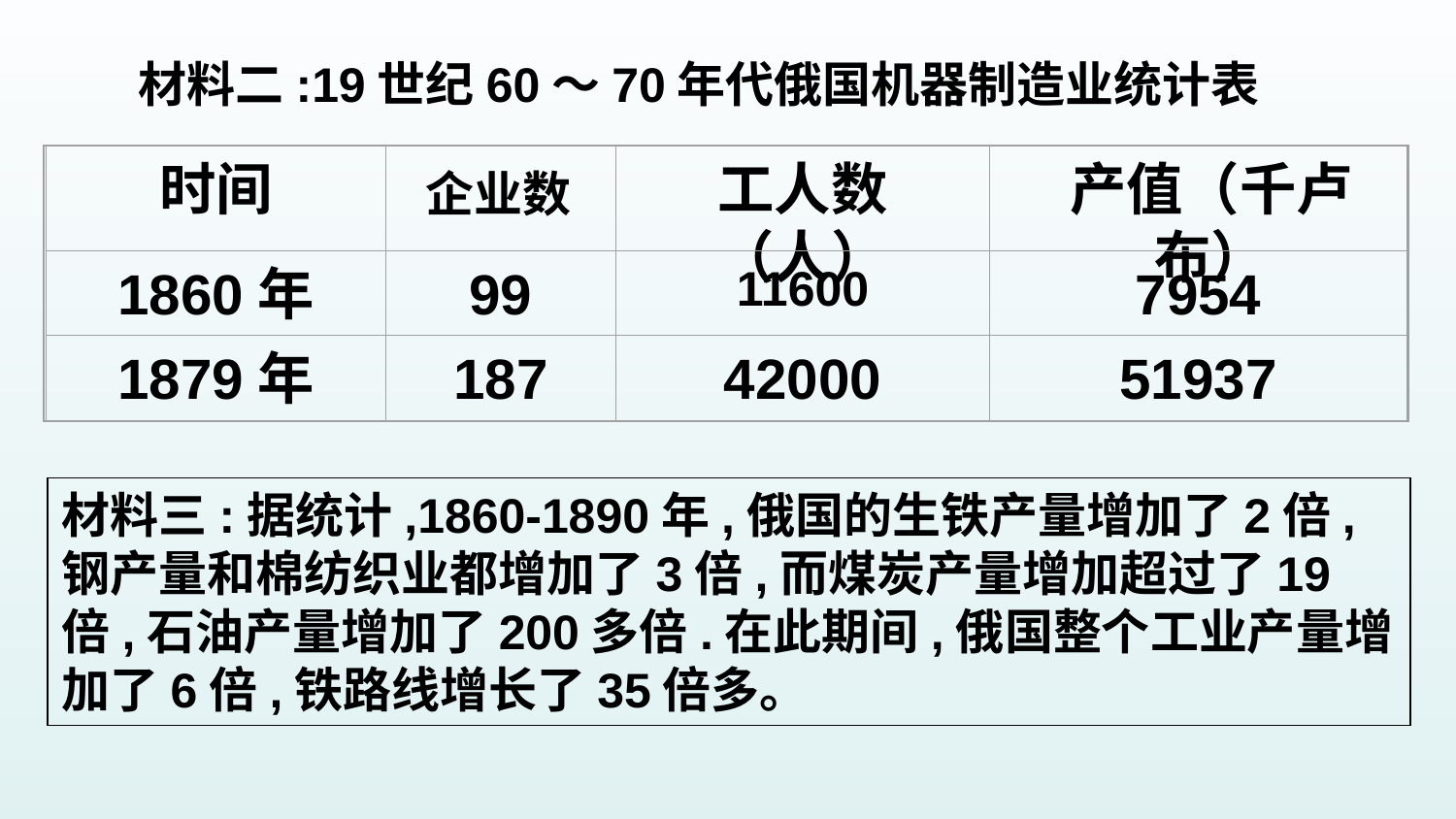

材料二:19世纪60～70年代俄国机器制造业统计表

时间

企业数

工人数（人）

产值（千卢布）

1860年

99

11600

7954

1879年

187

42000

51937

材料三:据统计,1860-1890年,俄国的生铁产量增加了2倍,钢产量和棉纺织业都增加了3倍,而煤炭产量增加超过了19倍,石油产量增加了200多倍.在此期间,俄国整个工业产量增加了6倍,铁路线增长了35倍多。